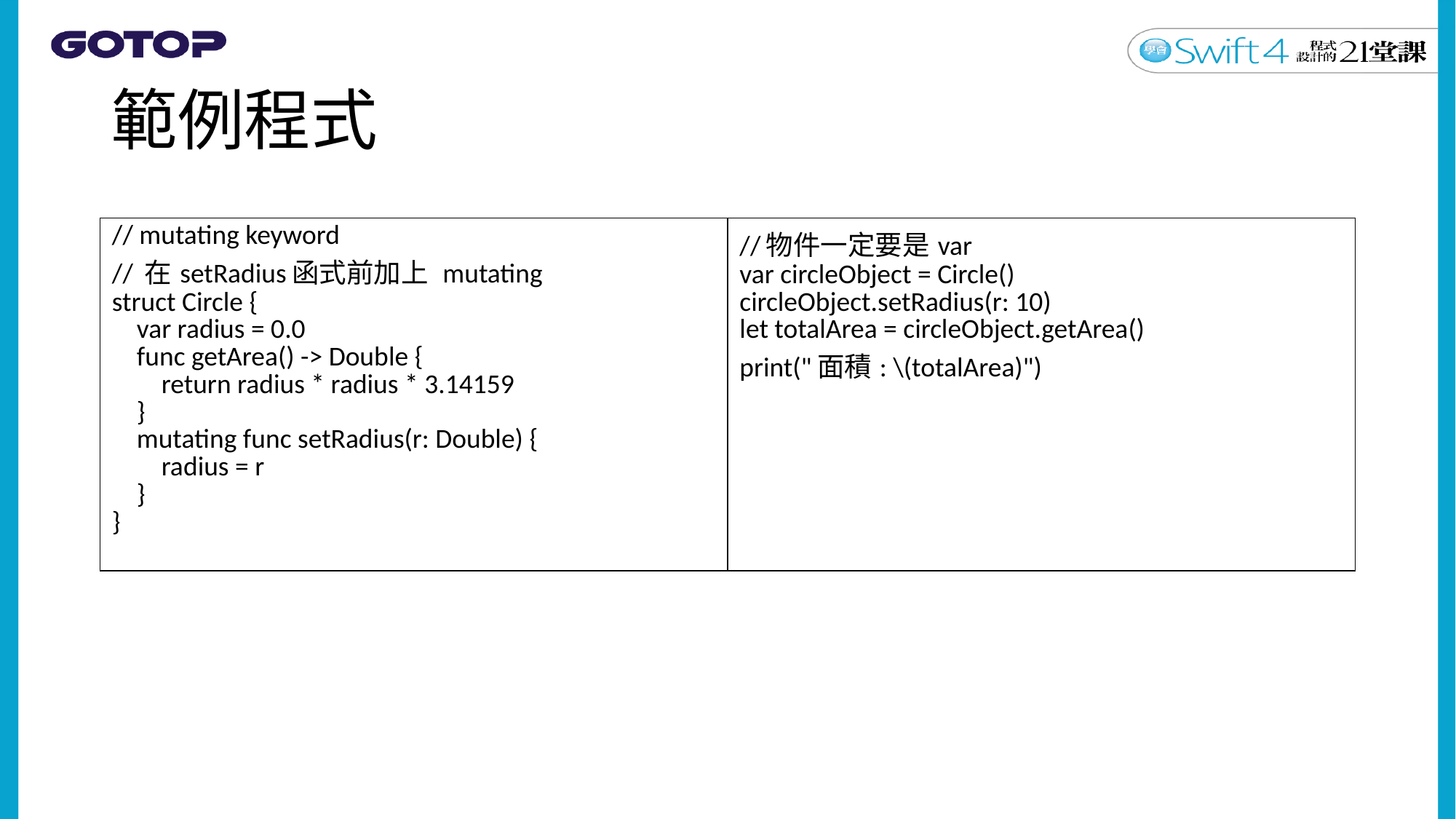

# 範例程式
| // mutating keyword // 在setRadius函式前加上 mutating struct Circle { var radius = 0.0 func getArea() -> Double { return radius \* radius \* 3.14159 } mutating func setRadius(r: Double) { radius = r } } | //物件一定要是var var circleObject = Circle() circleObject.setRadius(r: 10) let totalArea = circleObject.getArea() print("面積: \(totalArea)") |
| --- | --- |